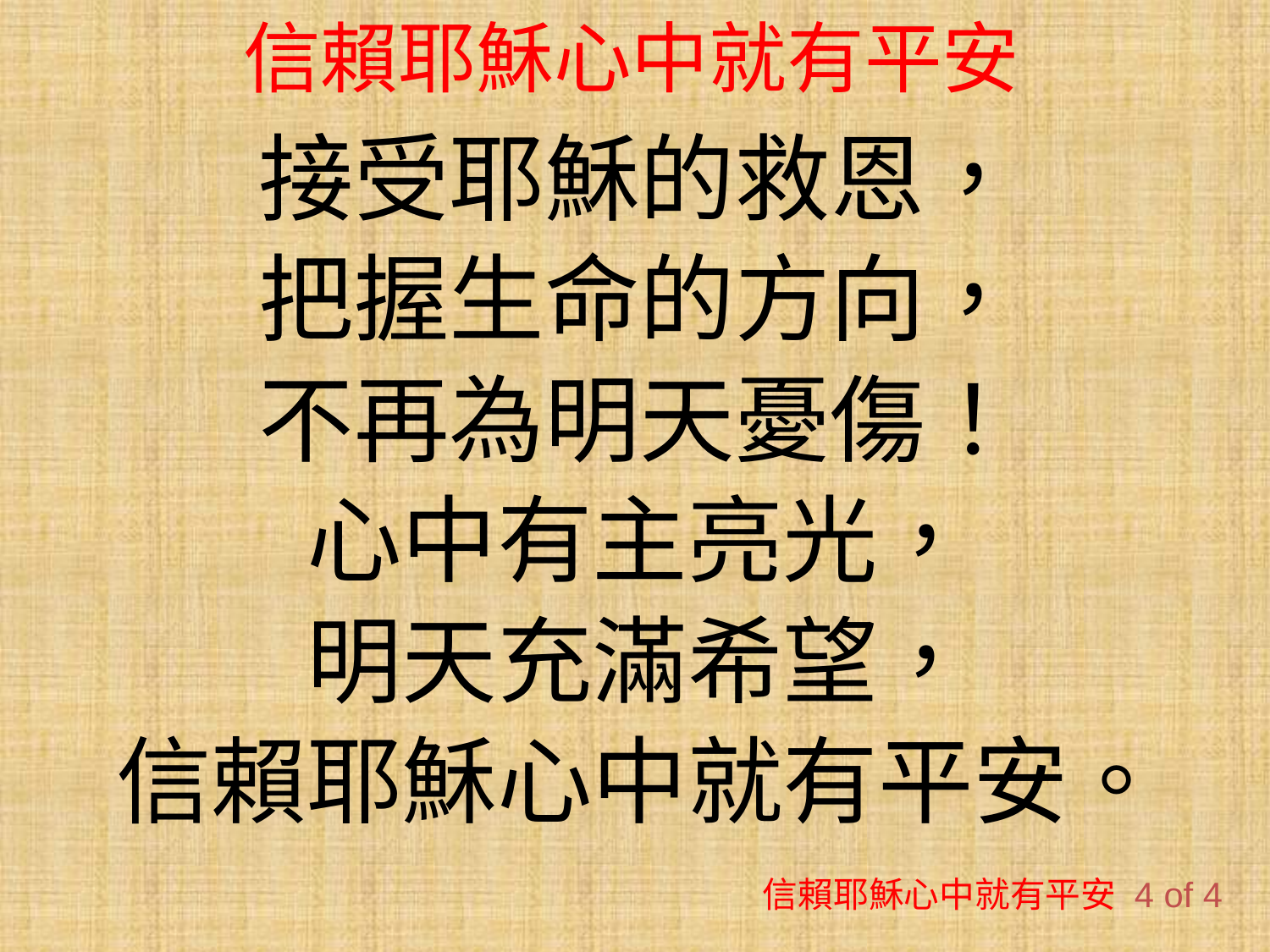

# 信賴耶穌心中就有平安
接受耶穌的救恩，
把握生命的方向，
不再為明天憂傷！
心中有主亮光，
明天充滿希望，
信賴耶穌心中就有平安。
信賴耶穌心中就有平安 4 of 4